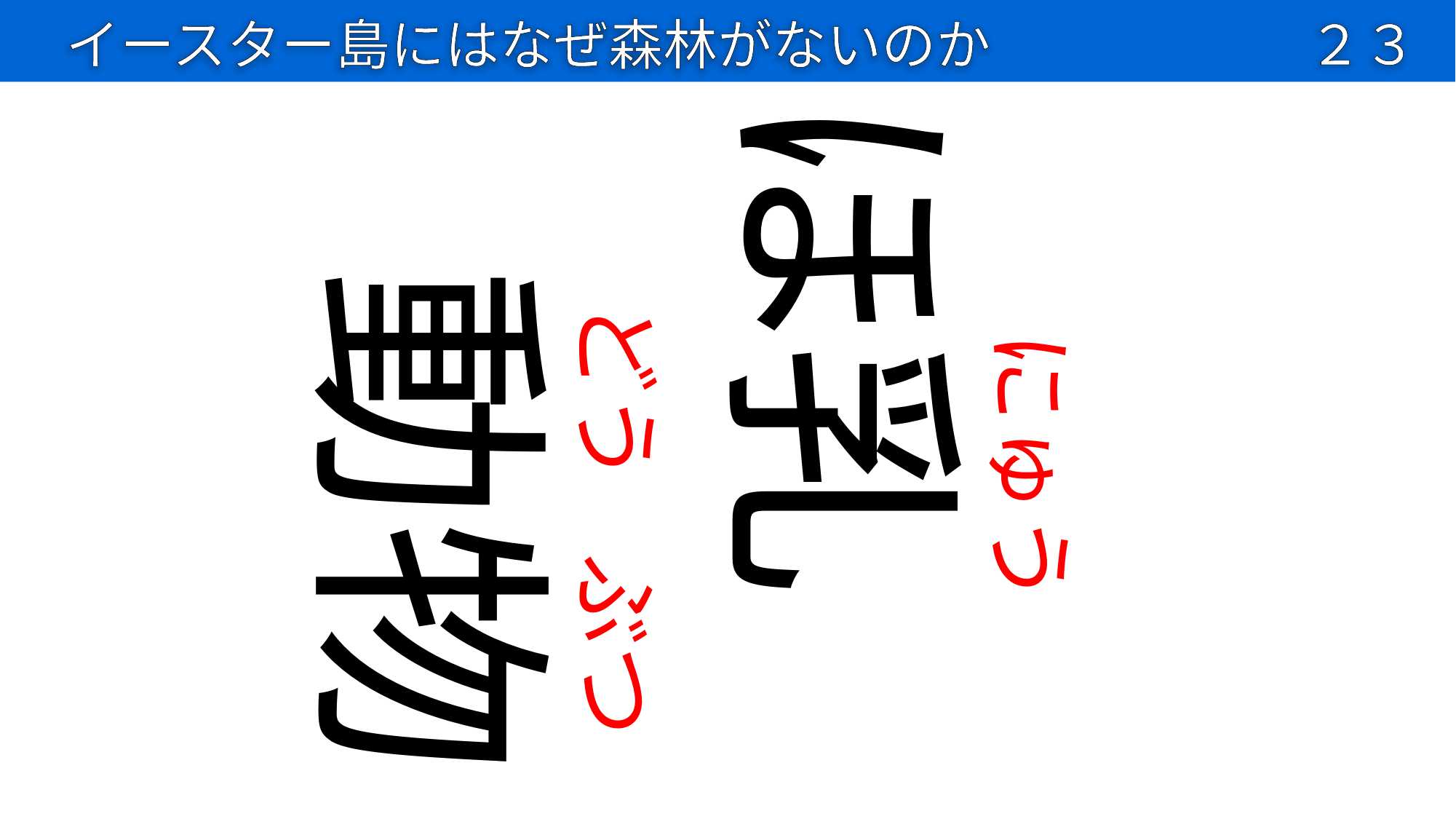

イースター島にはなぜ森林がないのか
２３
ほ乳
動物
どう
にゅう
ぶつ